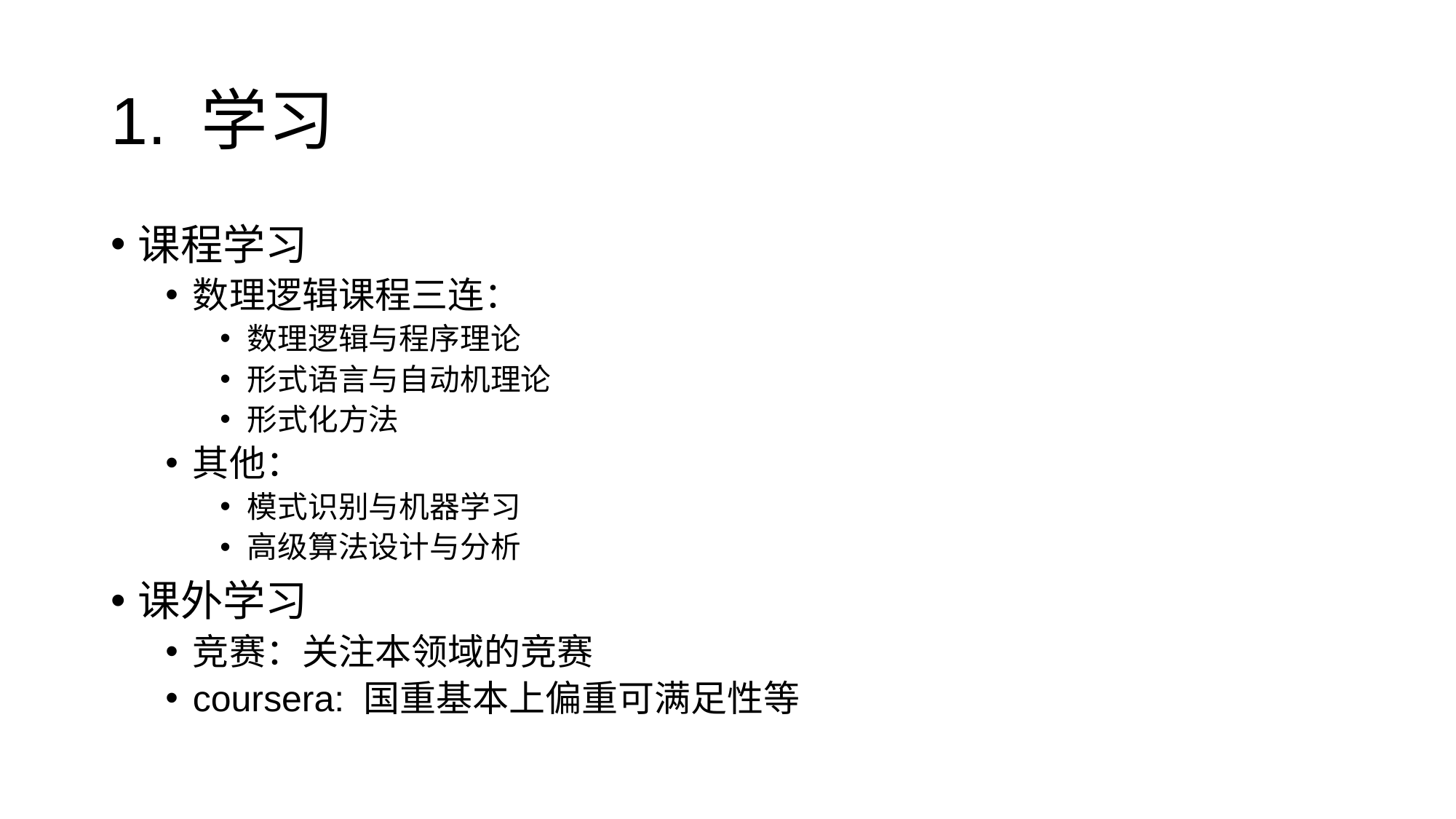

# 1. 学习
课程学习
数理逻辑课程三连：
数理逻辑与程序理论
形式语言与自动机理论
形式化方法
其他：
模式识别与机器学习
高级算法设计与分析
课外学习
竞赛：关注本领域的竞赛
coursera: 国重基本上偏重可满足性等